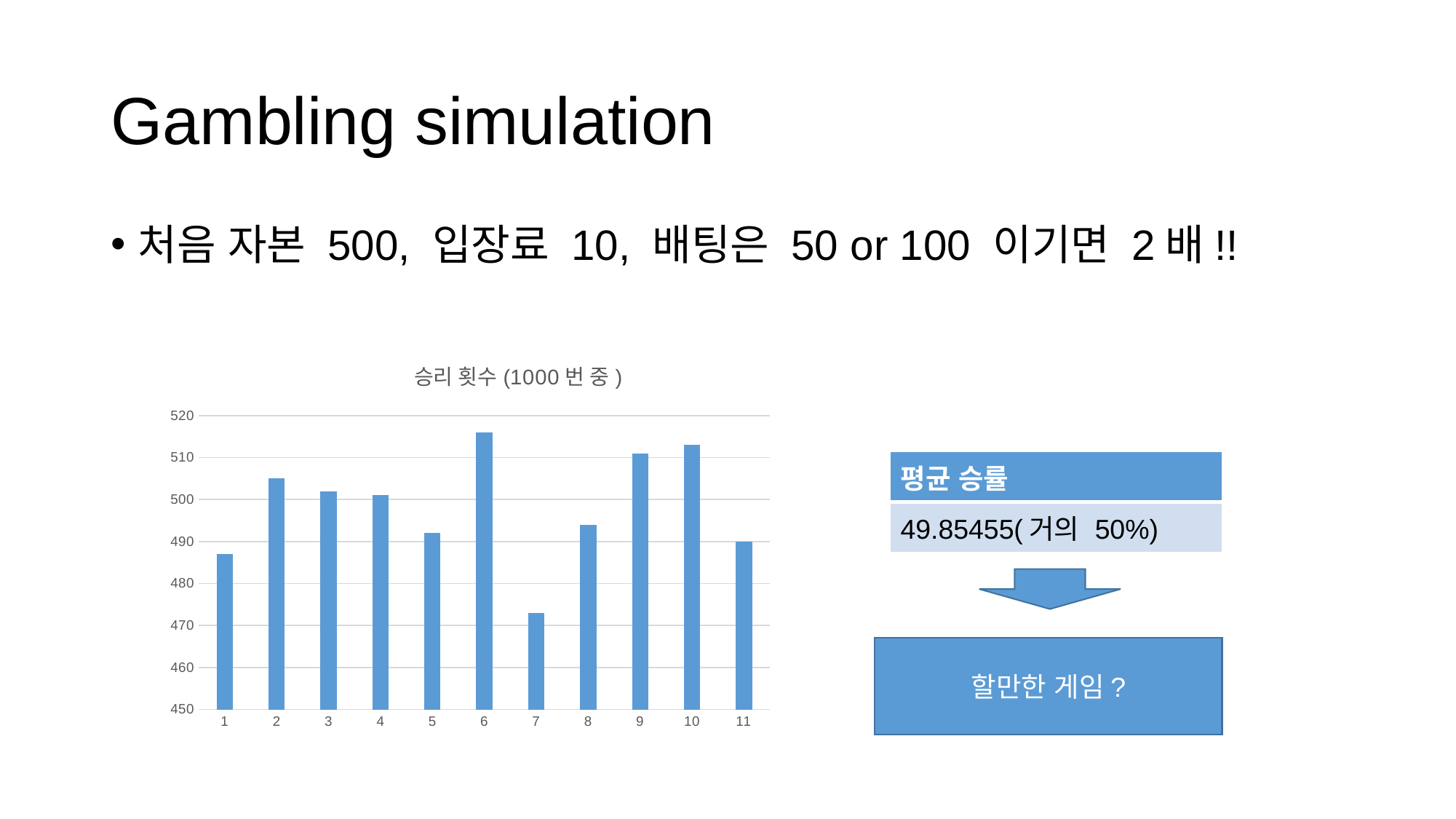

# Gambling simulation
처음 자본 500, 입장료 10, 배팅은 50 or 100 이기면 2배!!

### Chart: 승리 횟수(1000번 중)

| Category |  |
|---|---|
| 평균 승률 |
| --- |
| 49.85455(거의 50%) |

할만한 게임?